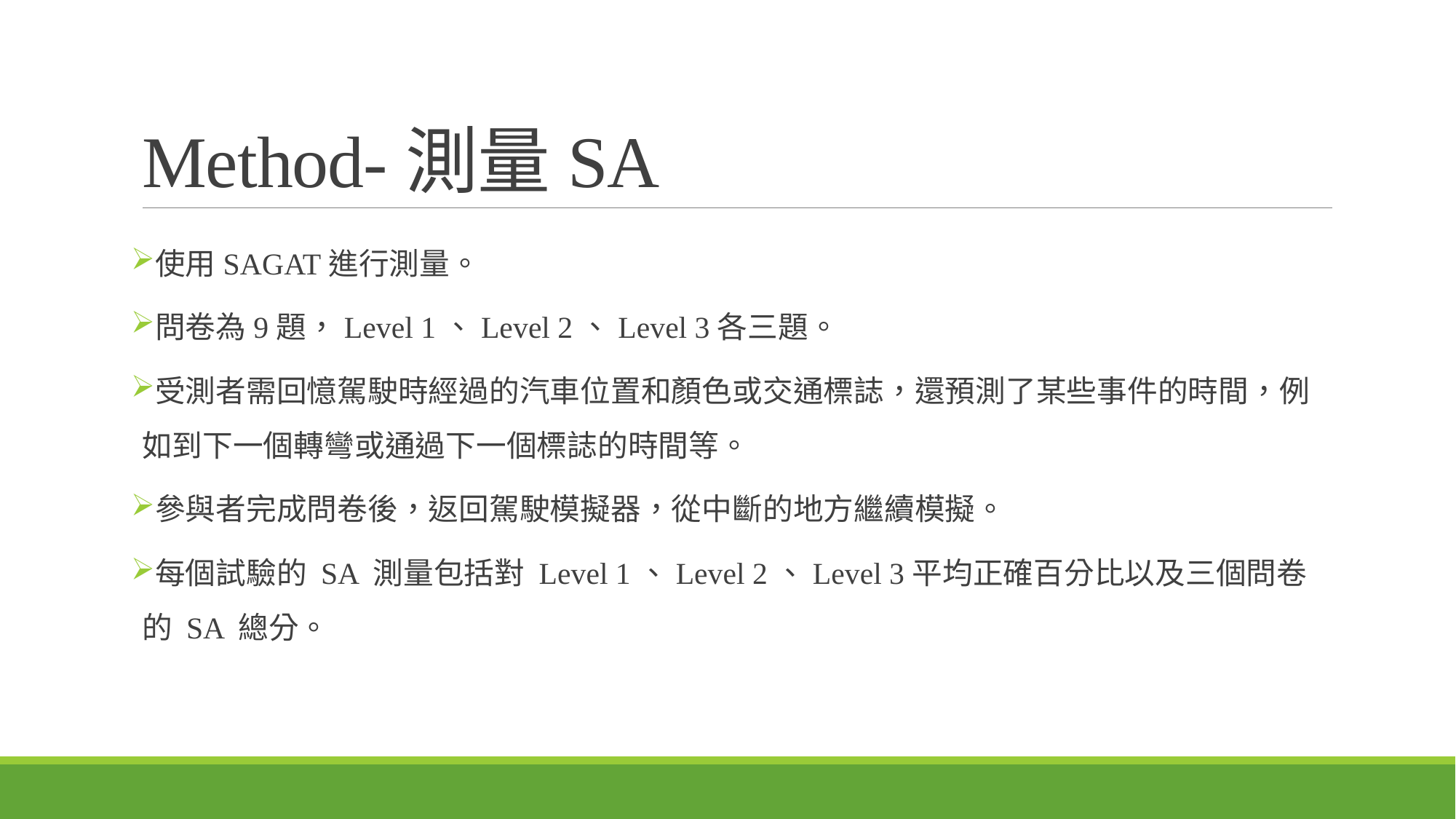

# Method-測量SA
使用SAGAT進行測量。
問卷為9題，Level 1、Level 2、Level 3各三題。
受測者需回憶駕駛時經過的汽車位置和顏色或交通標誌，還預測了某些事件的時間，例如到下一個轉彎或通過下一個標誌的時間等。
參與者完成問卷後，返回駕駛模擬器，從中斷的地方繼續模擬。
每個試驗的 SA 測量包括對 Level 1、Level 2、Level 3平均正確百分比以及三個問卷的 SA 總分。